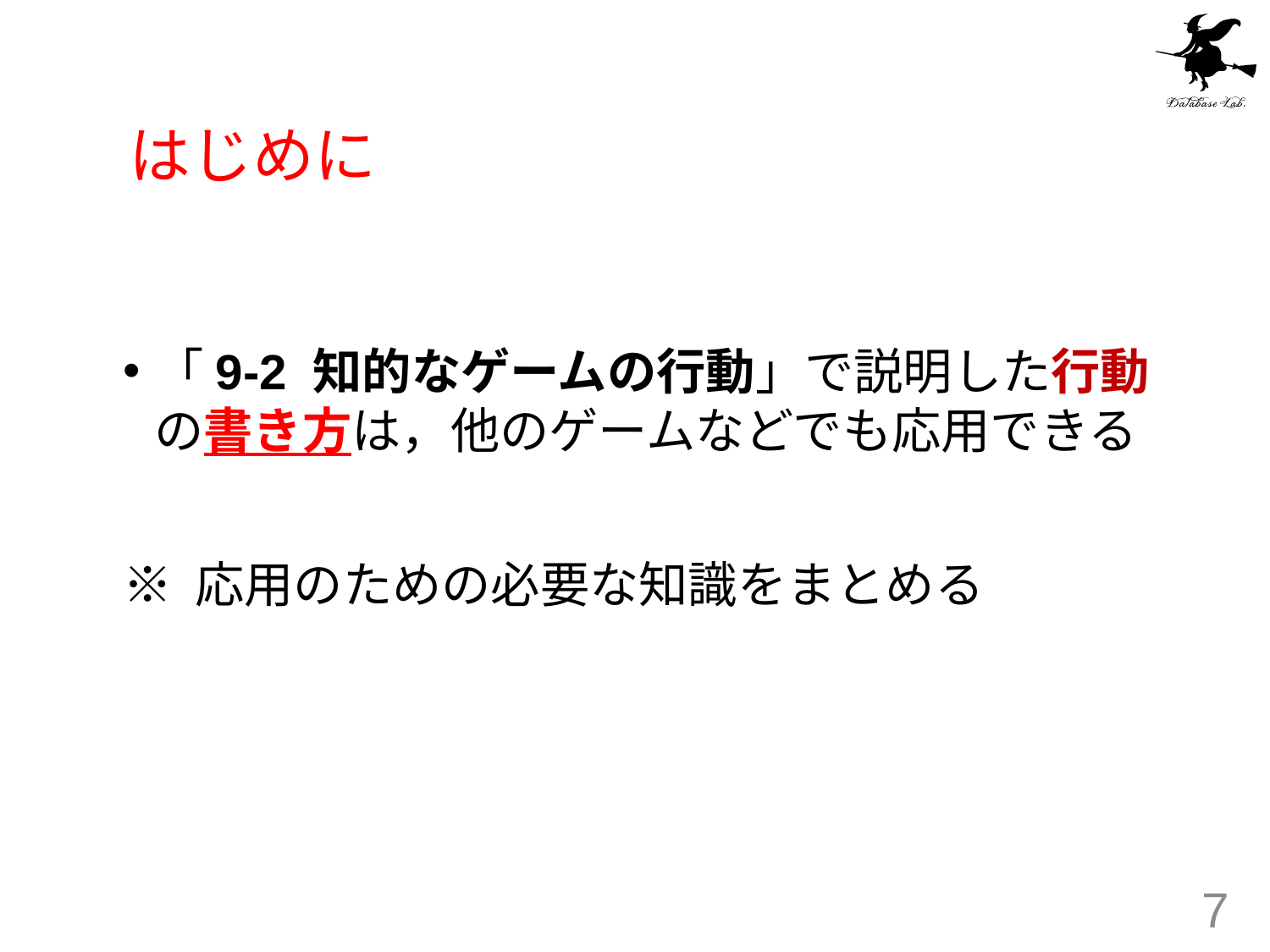

# はじめに
「9-2 知的なゲームの行動」で説明した行動の書き方は，他のゲームなどでも応用できる

※ 応用のための必要な知識をまとめる
7